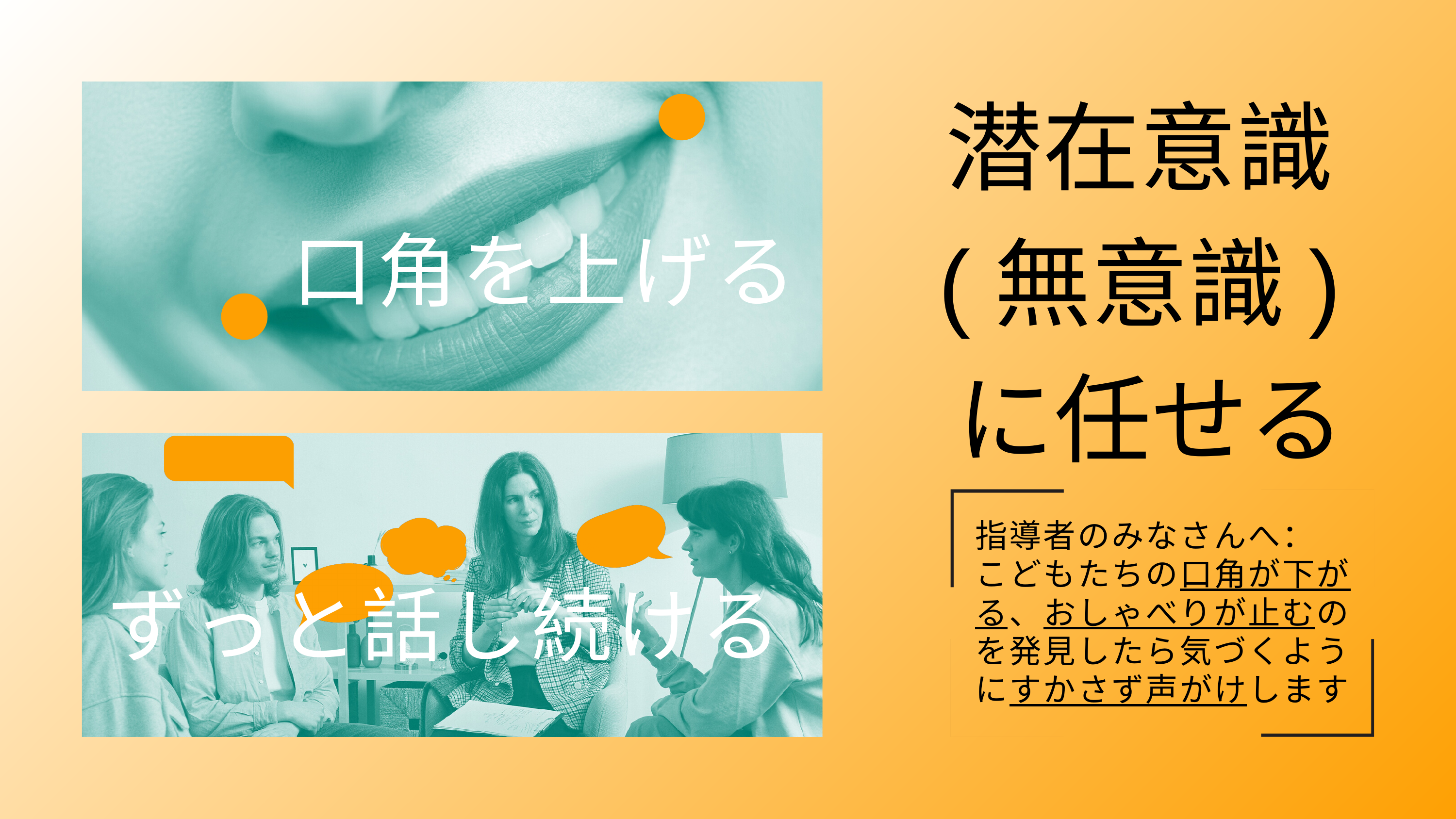

潜在意識(無意識)に任せる

口角を上げる

指導者のみなさんへ：
こどもたちの口角が下がる、おしゃべりが止むのを発見したら気づくようにすかさず声がけします

ずっと話し続ける